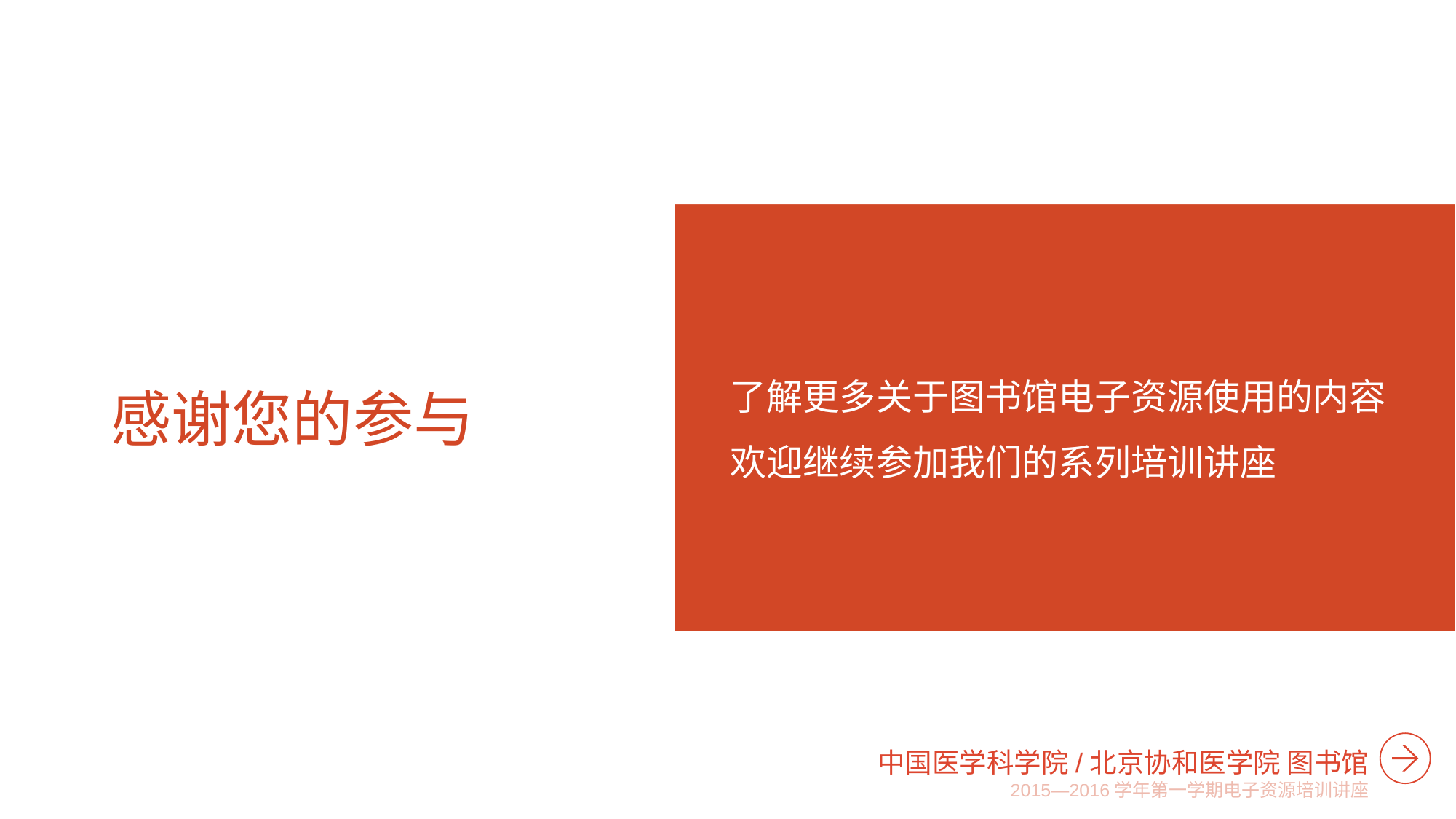

了解更多关于图书馆电子资源使用的内容欢迎继续参加我们的系列培训讲座
# 感谢您的参与
中国医学科学院/北京协和医学院 图书馆

2015—2016学年第一学期电子资源培训讲座